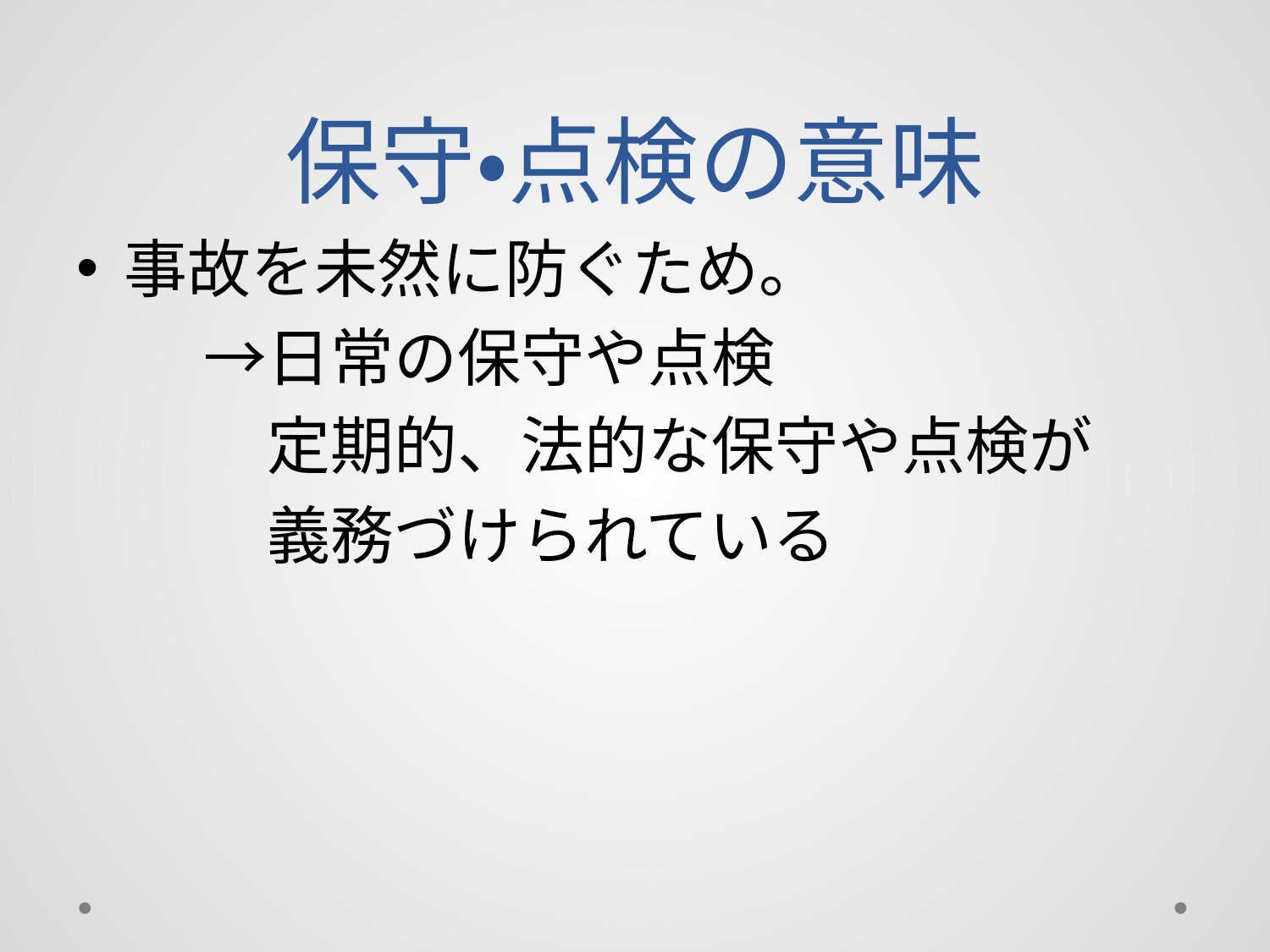

# 保守・点検の意味
事故を未然に防ぐため。
　　→日常の保守や点検
　　　定期的、法的な保守や点検が
　　　義務づけられている